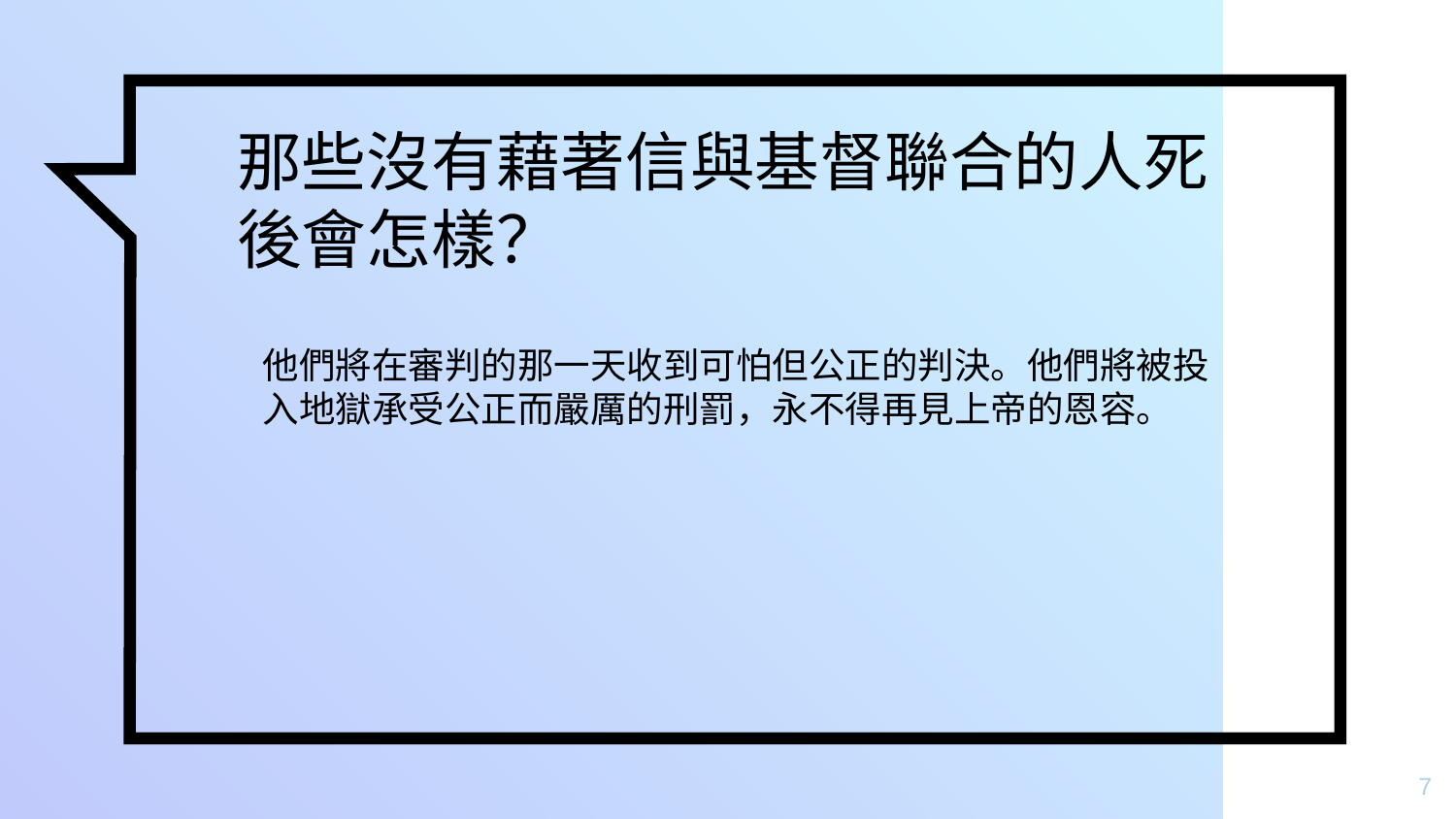

那些沒有藉著信與基督聯合的人死後會怎樣？
他們將在審判的那一天收到可怕但公正的判決。他們將被投入地獄承受公正而嚴厲的刑罰，永不得再見上帝的恩容。
7